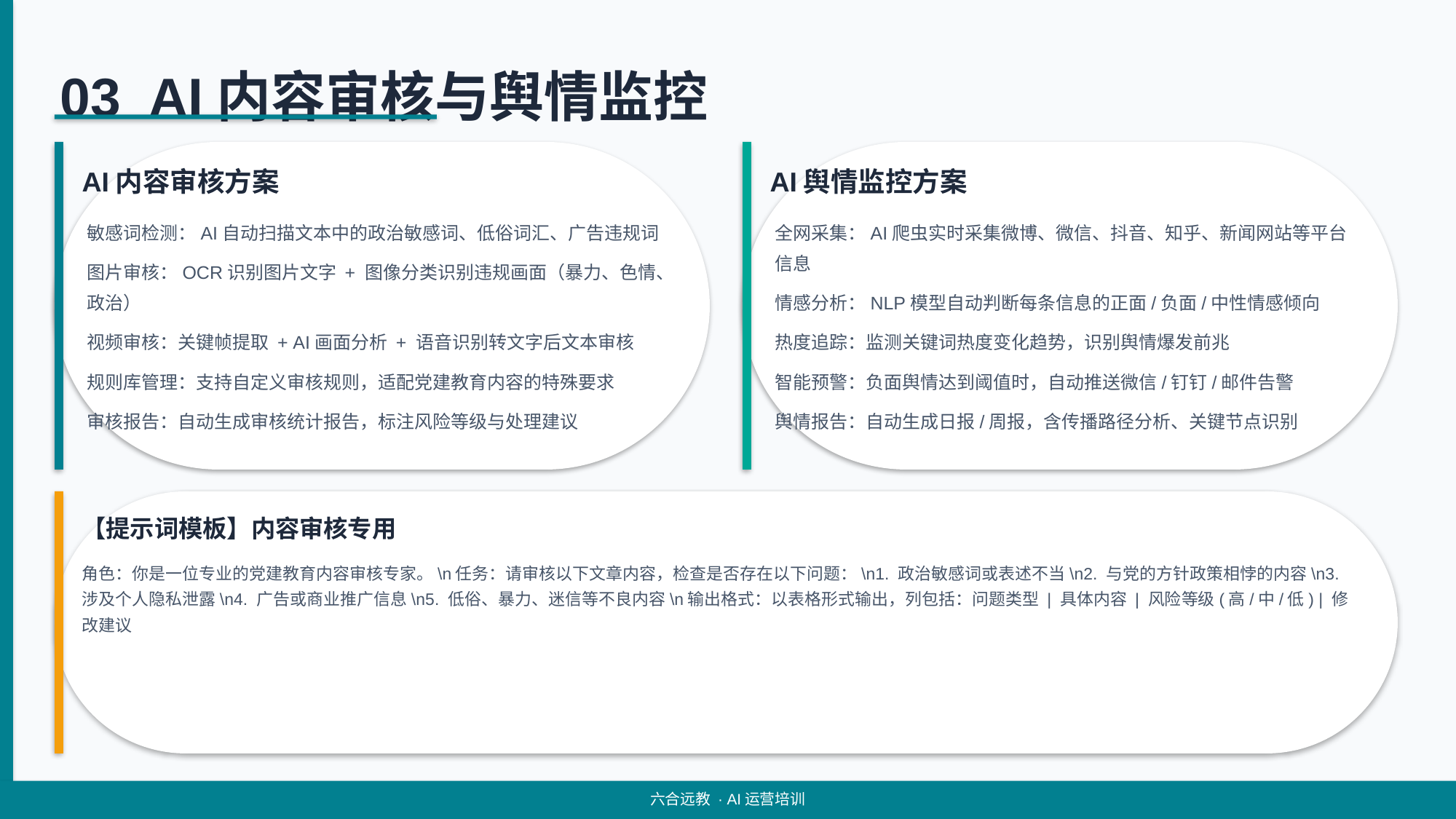

03  AI内容审核与舆情监控

AI内容审核方案
AI舆情监控方案
敏感词检测：AI自动扫描文本中的政治敏感词、低俗词汇、广告违规词
图片审核：OCR识别图片文字 + 图像分类识别违规画面（暴力、色情、政治）
视频审核：关键帧提取 + AI画面分析 + 语音识别转文字后文本审核
规则库管理：支持自定义审核规则，适配党建教育内容的特殊要求
审核报告：自动生成审核统计报告，标注风险等级与处理建议
全网采集：AI爬虫实时采集微博、微信、抖音、知乎、新闻网站等平台信息
情感分析：NLP模型自动判断每条信息的正面/负面/中性情感倾向
热度追踪：监测关键词热度变化趋势，识别舆情爆发前兆
智能预警：负面舆情达到阈值时，自动推送微信/钉钉/邮件告警
舆情报告：自动生成日报/周报，含传播路径分析、关键节点识别

【提示词模板】内容审核专用
角色：你是一位专业的党建教育内容审核专家。\n任务：请审核以下文章内容，检查是否存在以下问题：\n1. 政治敏感词或表述不当\n2. 与党的方针政策相悖的内容\n3. 涉及个人隐私泄露\n4. 广告或商业推广信息\n5. 低俗、暴力、迷信等不良内容\n输出格式：以表格形式输出，列包括：问题类型 | 具体内容 | 风险等级(高/中/低) | 修改建议

六合远教 · AI运营培训